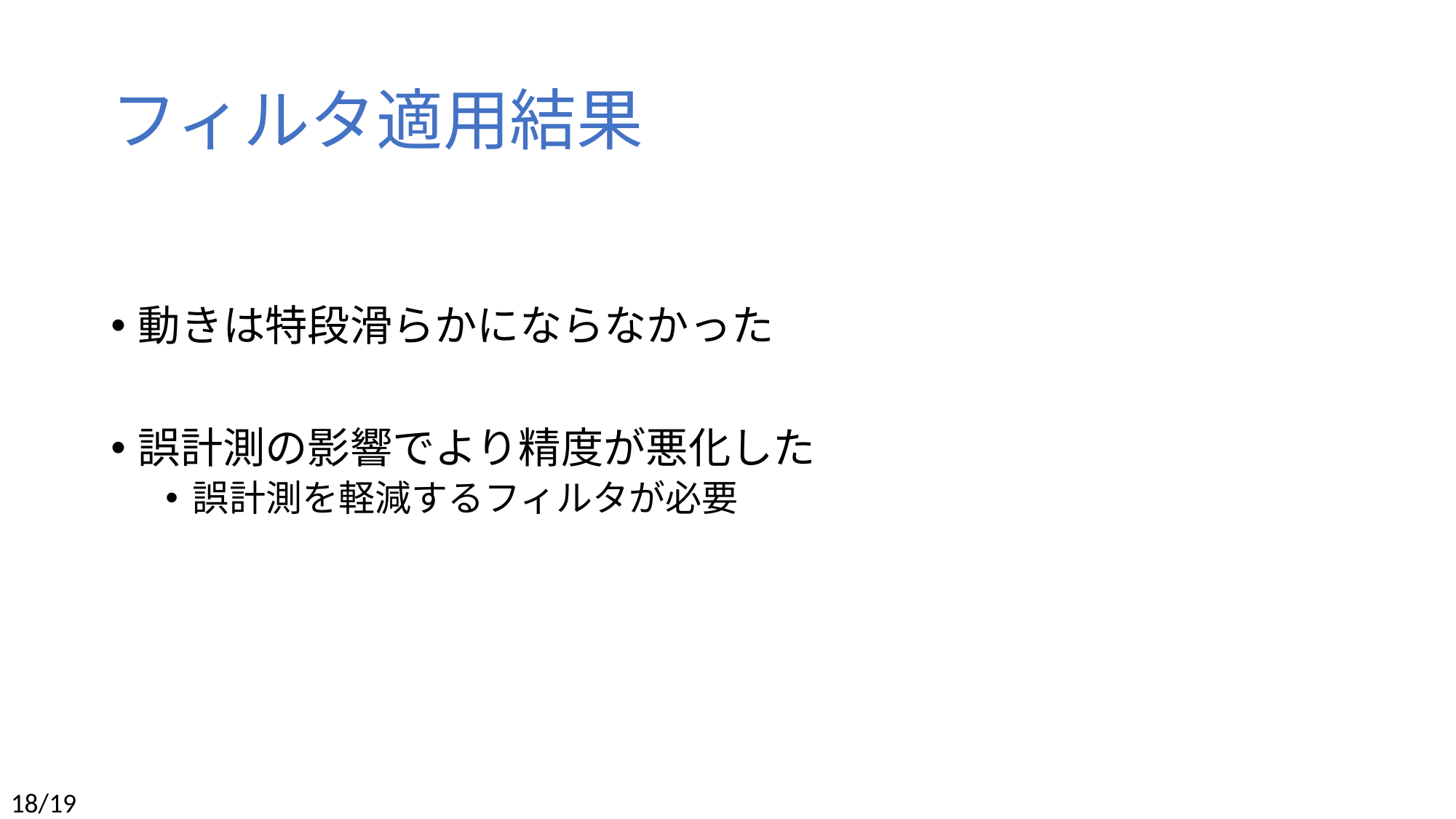

# フィルタ適用結果
動きは特段滑らかにならなかった

誤計測の影響でより精度が悪化した
誤計測を軽減するフィルタが必要
18/19